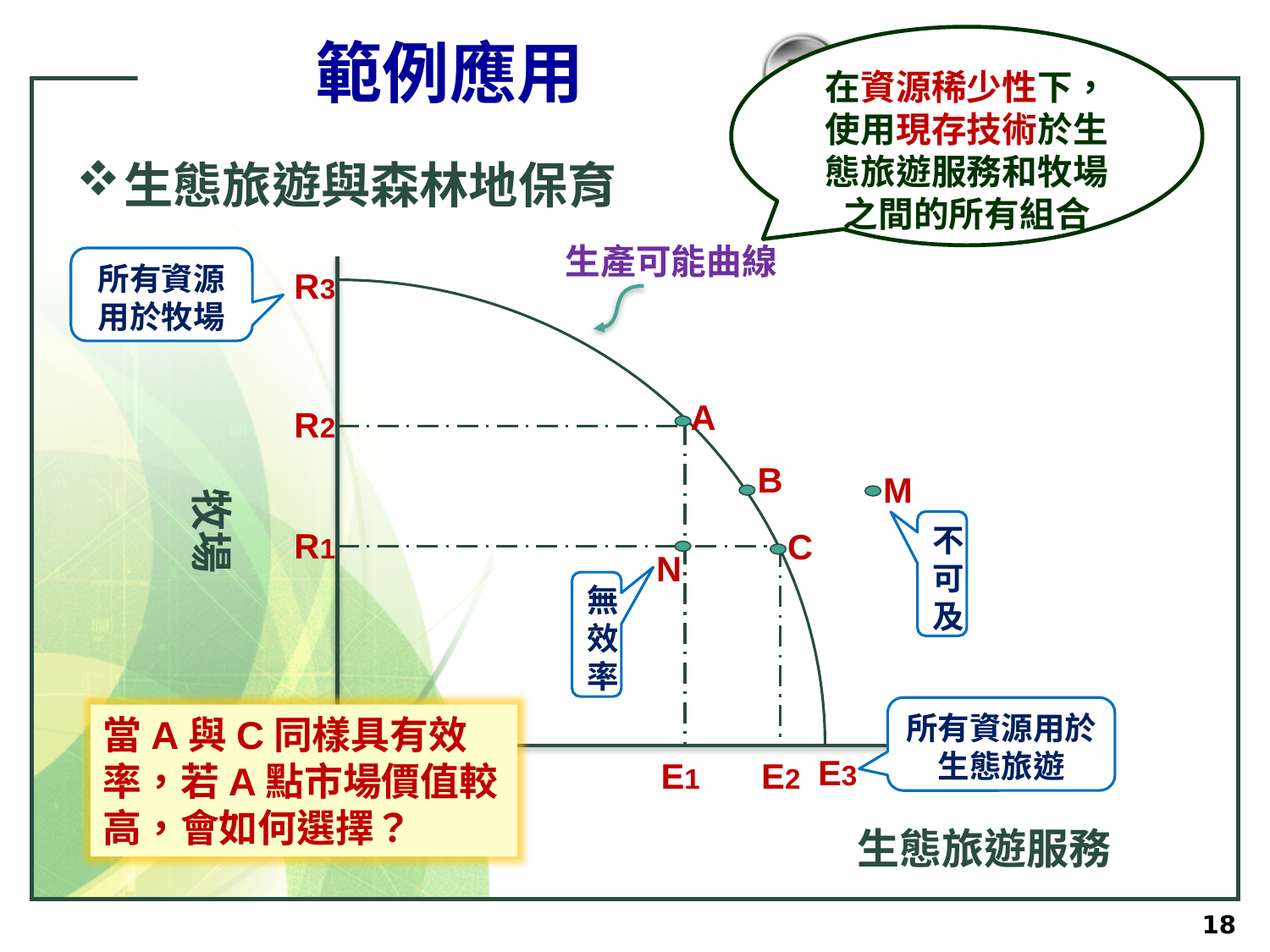

在資源稀少性下，使用現存技術於生態旅遊服務和牧場之間的所有組合
# 範例應用
生態旅遊與森林地保育
生產可能曲線
所有資源用於牧場
R3

A
R2

B
M
牧場

不可及
R1
C
N

無效率
所有資源用於生態旅遊
當A與C同樣具有效率，若A點市場價值較高，會如何選擇？
E3
E2
E1
生態旅遊服務
18